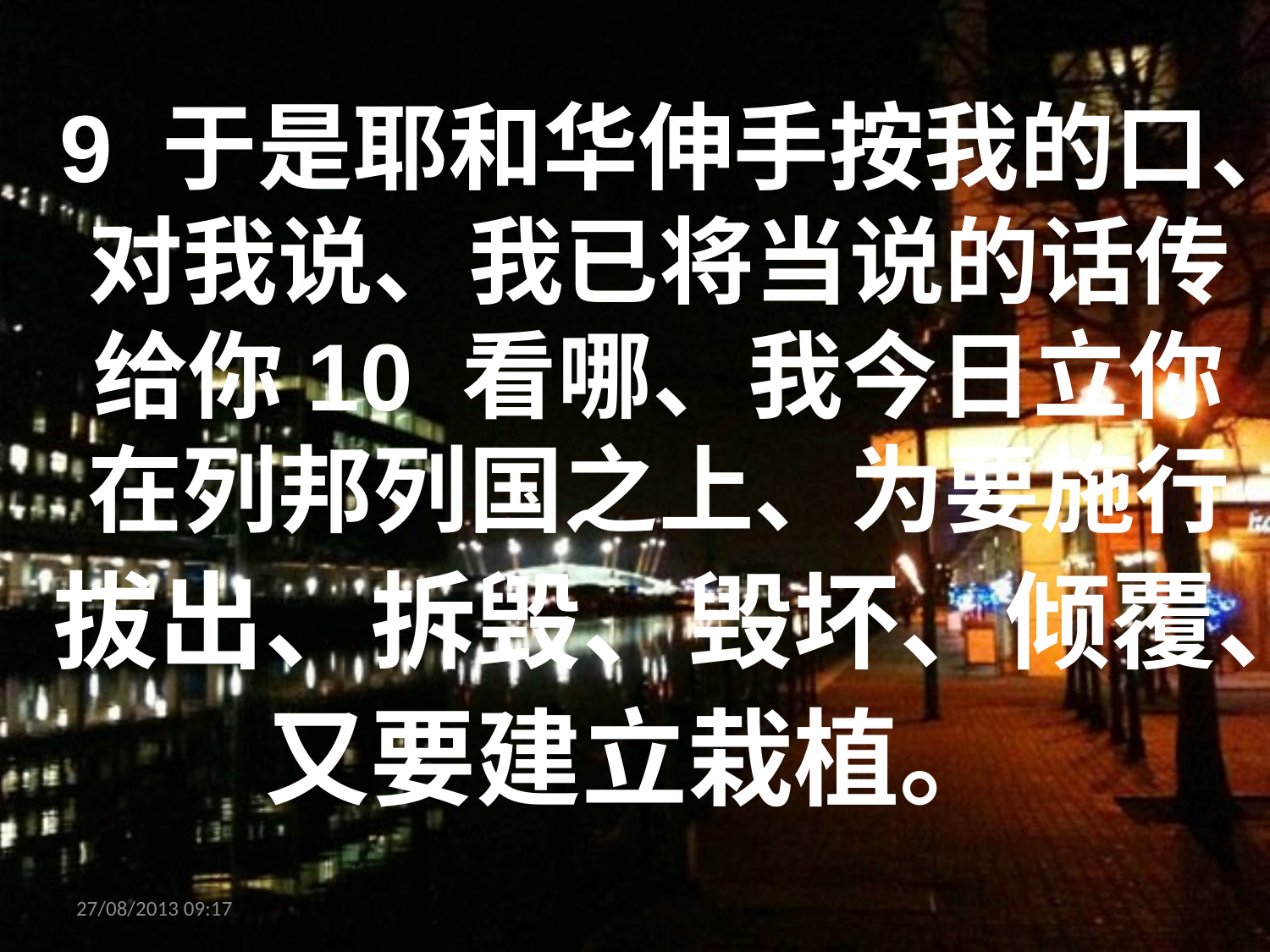

9 于是耶和华伸手按我的口、对我说、我已将当说的话传给你10 看哪、我今日立你在列邦列国之上、为要施行
拔出、拆毁、毁坏、倾覆、
又要建立栽植。
27/08/2013 09:17